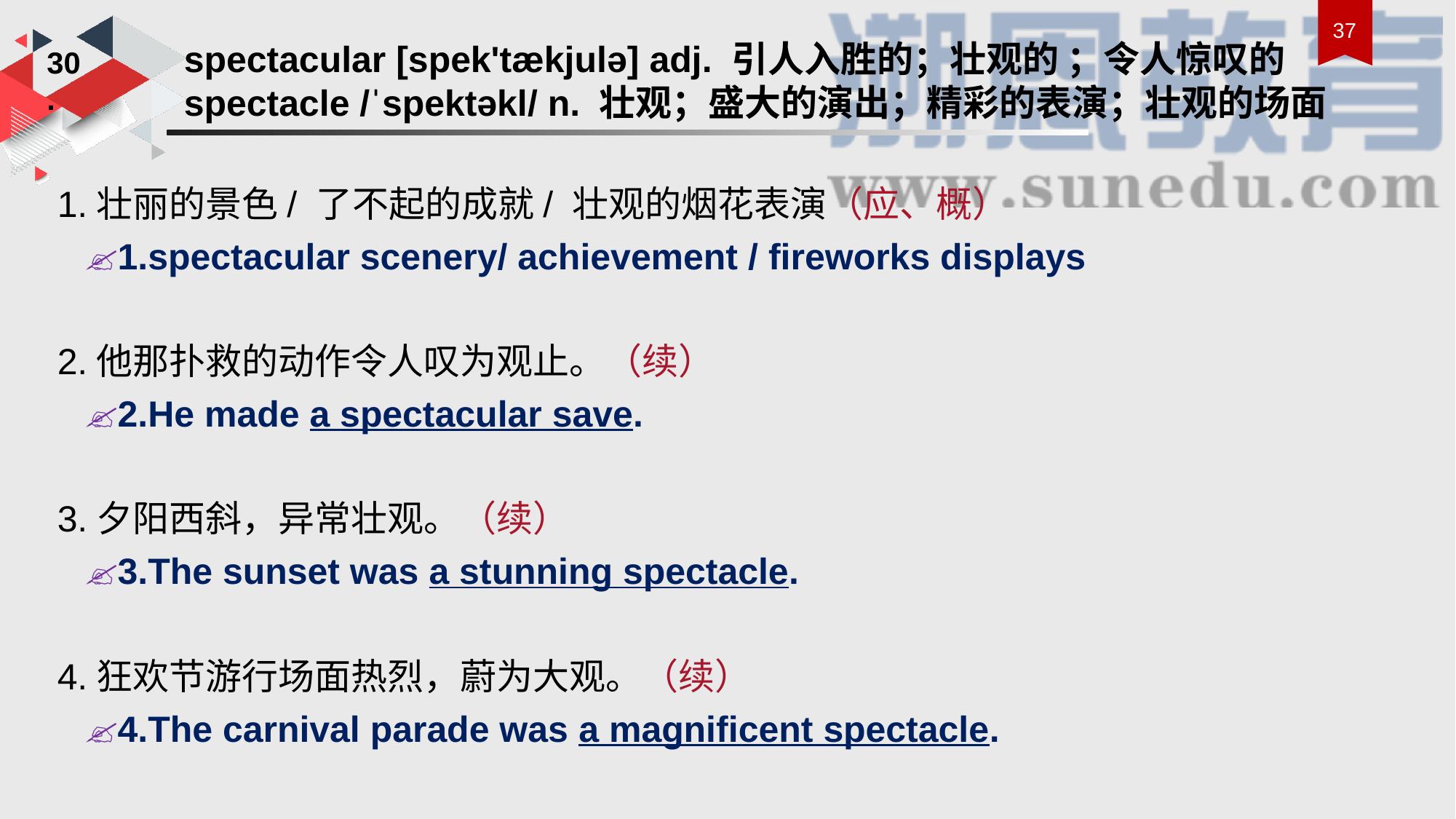

spectacular [spek'tækjulə] adj. 引人入胜的；壮观的 ；令人惊叹的
spectacle /ˈspektəkl/ n. 壮观；盛大的演出；精彩的表演；壮观的场面
30.

1.壮丽的景色/ 了不起的成就/ 壮观的烟花表演（应、概）
   ✍1.spectacular scenery/ achievement / fireworks displays

2.他那扑救的动作令人叹为观止。（续）
   ✍2.He made a spectacular save.

3.夕阳西斜，异常壮观。（续）
   ✍3.The sunset was a stunning spectacle.

4.狂欢节游行场面热烈，蔚为大观。（续）
   ✍4.The carnival parade was a magnificent spectacle.